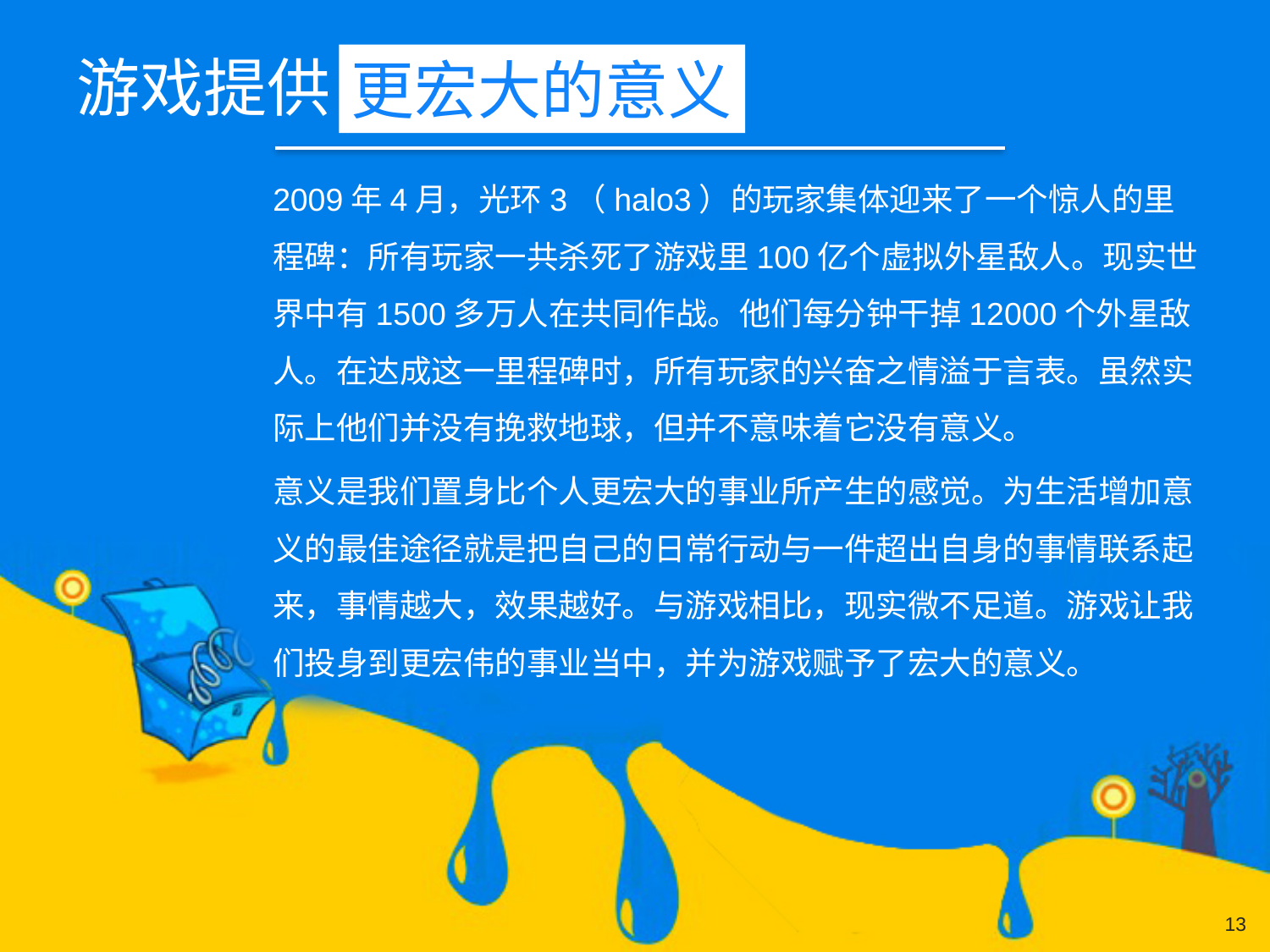

# 游戏提供
更宏大的意义
2009年4月，光环3（halo3）的玩家集体迎来了一个惊人的里程碑：所有玩家一共杀死了游戏里100亿个虚拟外星敌人。现实世界中有1500多万人在共同作战。他们每分钟干掉12000个外星敌人。在达成这一里程碑时，所有玩家的兴奋之情溢于言表。虽然实际上他们并没有挽救地球，但并不意味着它没有意义。
意义是我们置身比个人更宏大的事业所产生的感觉。为生活增加意义的最佳途径就是把自己的日常行动与一件超出自身的事情联系起来，事情越大，效果越好。与游戏相比，现实微不足道。游戏让我们投身到更宏伟的事业当中，并为游戏赋予了宏大的意义。